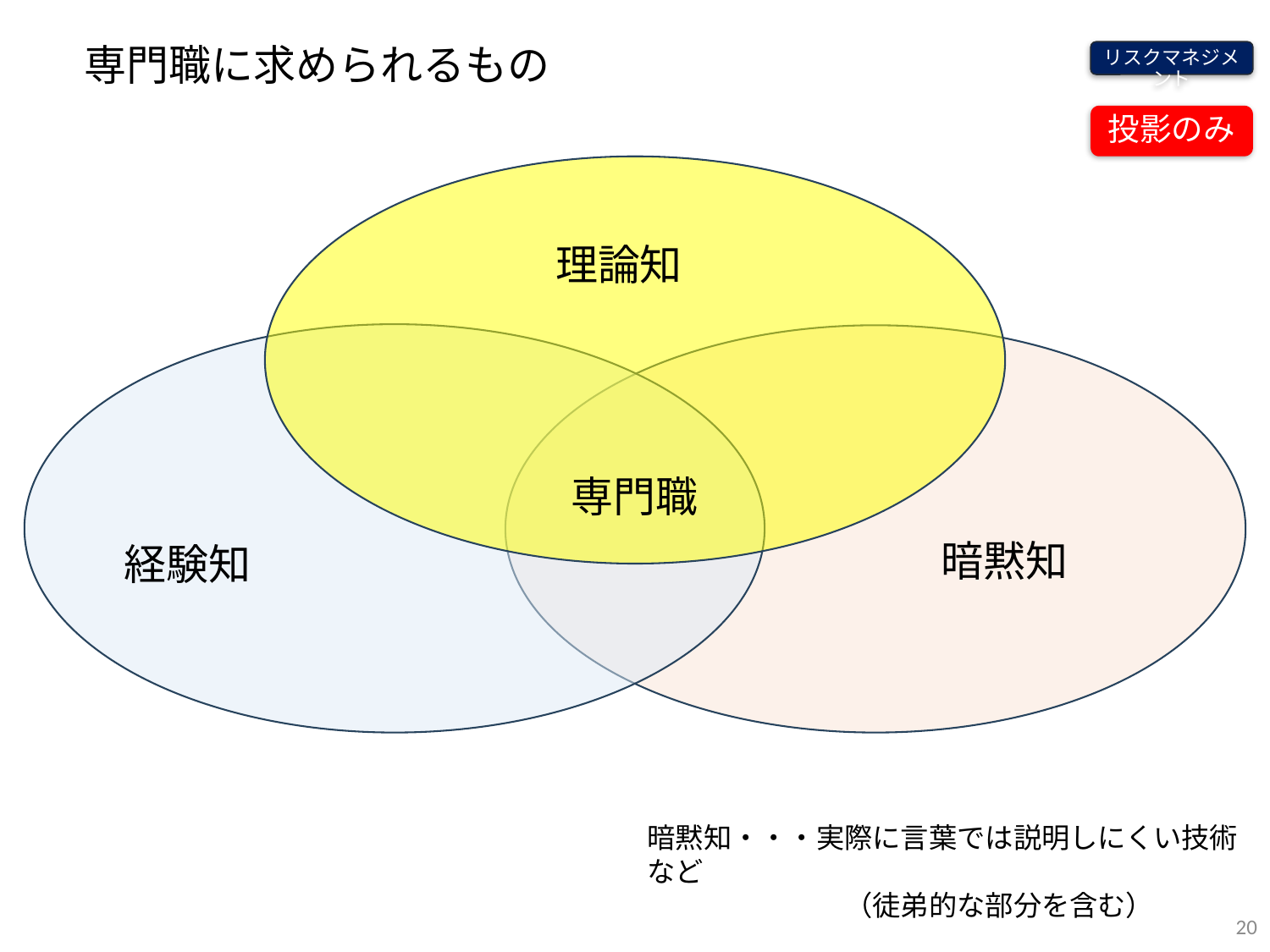

# 専門職に求められるもの
リスクマネジメント
投影のみ

理論知

専門職
暗黙知
経験知
暗黙知・・・実際に言葉では説明しにくい技術など
　　　　　　　（徒弟的な部分を含む）
20